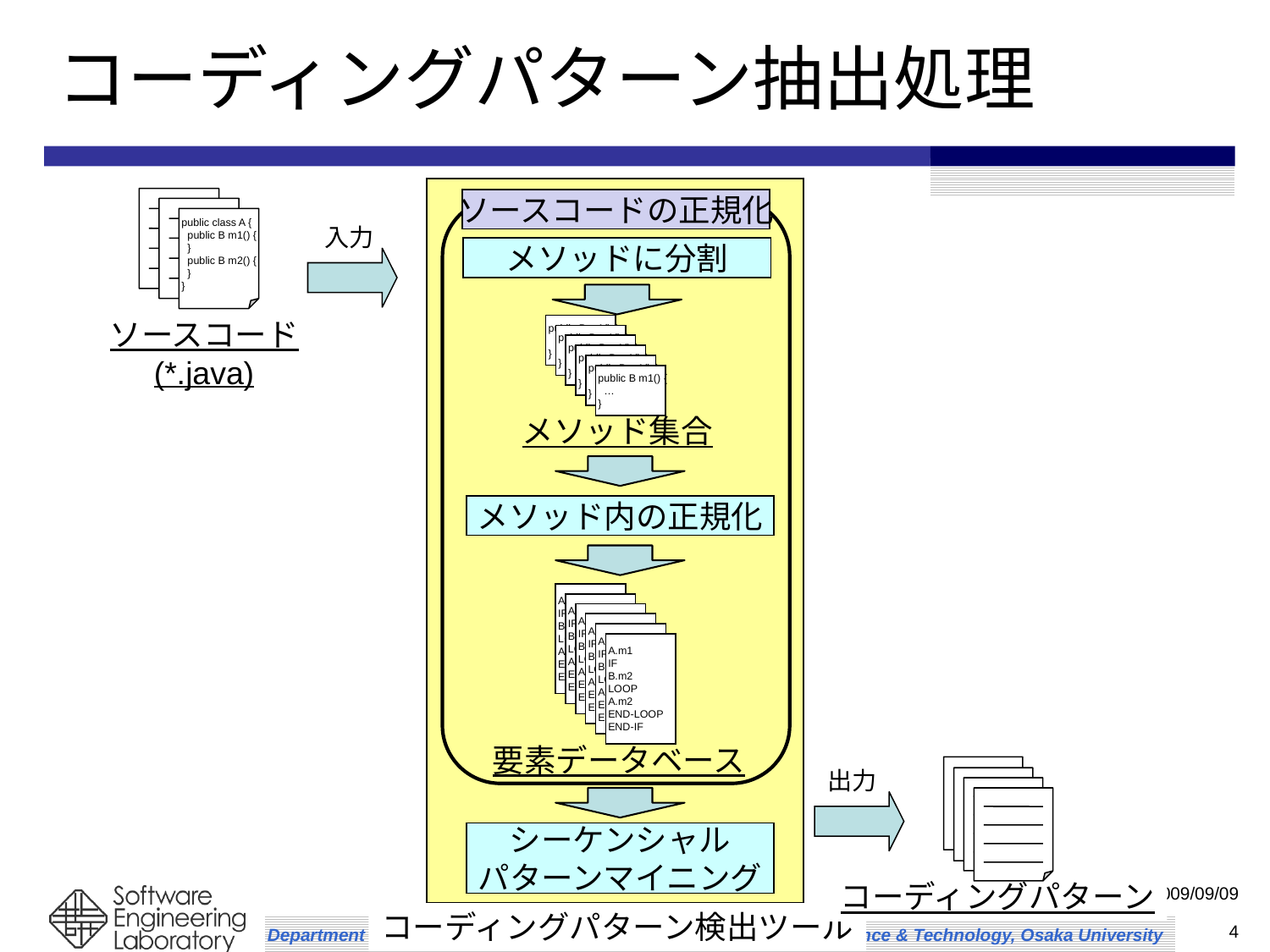

コーディングパターン抽出処理

ソースコードの正規化

public class A {
  public B m1() {
  }
  public B m2() {
  }
}
入力
メソッドに分割

ソースコード
(*.java)

public B m1() {
  …
}
public B m1() {
  …
}
public B m1() {
  …
}
public B m1() {
  …
}
public B m1() {
  …
}
public B m1() {
  …
}
メソッド集合

メソッド内の正規化

A.m1
IF
B.m2
LOOP
A.m2
END-LOOP
END-IF
A.m1
IF
B.m2
LOOP
A.m2
END-LOOP
END-IF
A.m1
IF
B.m2
LOOP
A.m2
END-LOOP
END-IF
A.m1
IF
B.m2
LOOP
A.m2
END-LOOP
END-IF
A.m1
IF
B.m2
LOOP
A.m2
END-LOOP
END-IF
A.m1
IF
B.m2
LOOP
A.m2
END-LOOP
END-IF
要素データベース

出力

シーケンシャル
パターンマイニング
コーディングパターン
SES2009
2009/09/09
コーディングパターン検出ツール
4